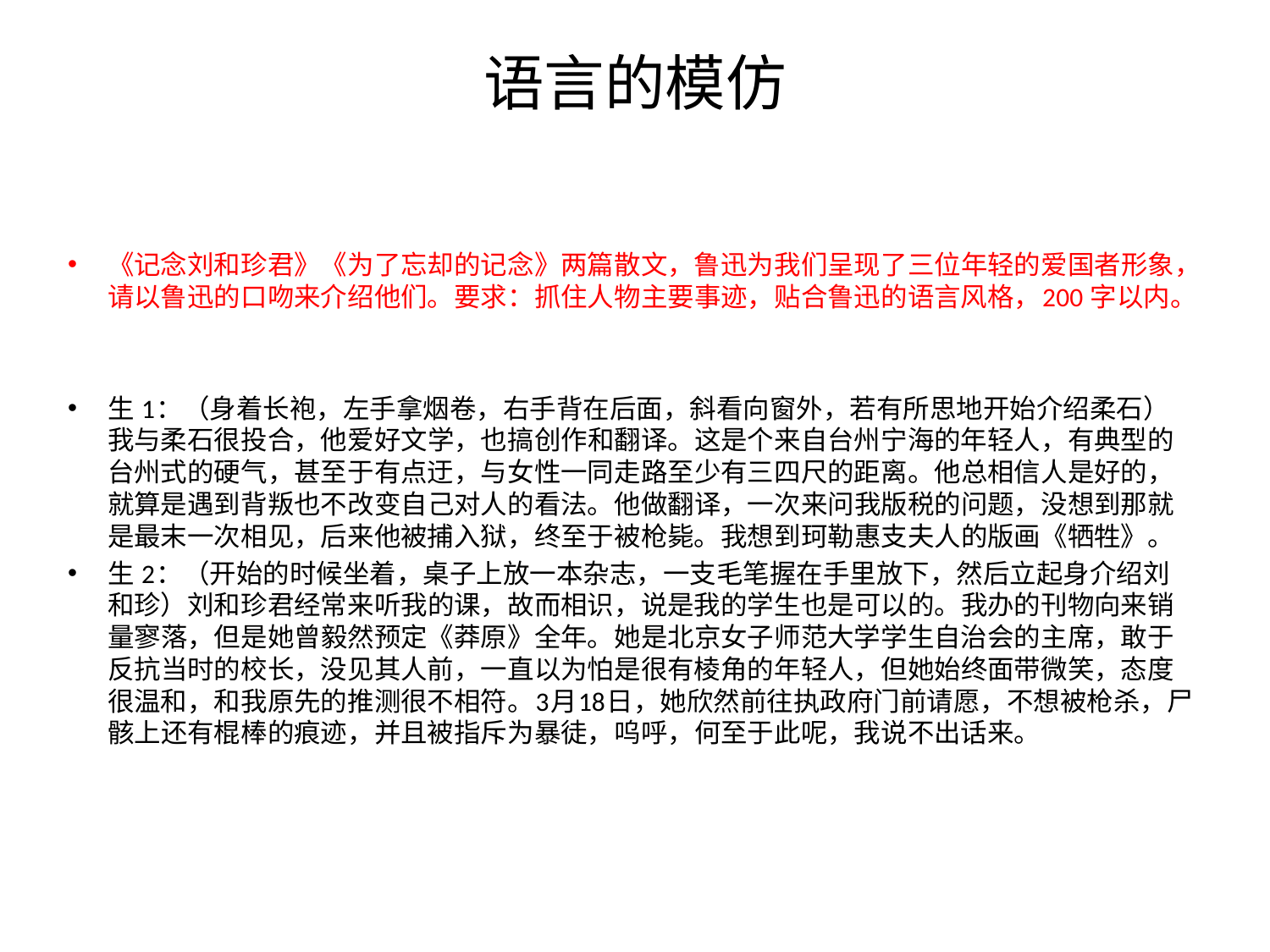

# 语言的模仿

《记念刘和珍君》《为了忘却的记念》两篇散文，鲁迅为我们呈现了三位年轻的爱国者形象，请以鲁迅的口吻来介绍他们。要求：抓住人物主要事迹，贴合鲁迅的语言风格，200 字以内。

生 1：（身着长袍，左手拿烟卷，右手背在后面，斜看向窗外，若有所思地开始介绍柔石）我与柔石很投合，他爱好文学，也搞创作和翻译。这是个来自台州宁海的年轻人，有典型的台州式的硬气，甚至于有点迂，与女性一同走路至少有三四尺的距离。他总相信人是好的，就算是遇到背叛也不改变自己对人的看法。他做翻译，一次来问我版税的问题，没想到那就是最末一次相见，后来他被捕入狱，终至于被枪毙。我想到珂勒惠支夫人的版画《牺牲》。
生 2：（开始的时候坐着，桌子上放一本杂志，一支毛笔握在手里放下，然后立起身介绍刘和珍）刘和珍君经常来听我的课，故而相识，说是我的学生也是可以的。我办的刊物向来销量寥落，但是她曾毅然预定《莽原》全年。她是北京女子师范大学学生自治会的主席，敢于反抗当时的校长，没见其人前，一直以为怕是很有棱角的年轻人，但她始终面带微笑，态度很温和，和我原先的推测很不相符。3月18日，她欣然前往执政府门前请愿，不想被枪杀，尸骸上还有棍棒的痕迹，并且被指斥为暴徒，呜呼，何至于此呢，我说不出话来。